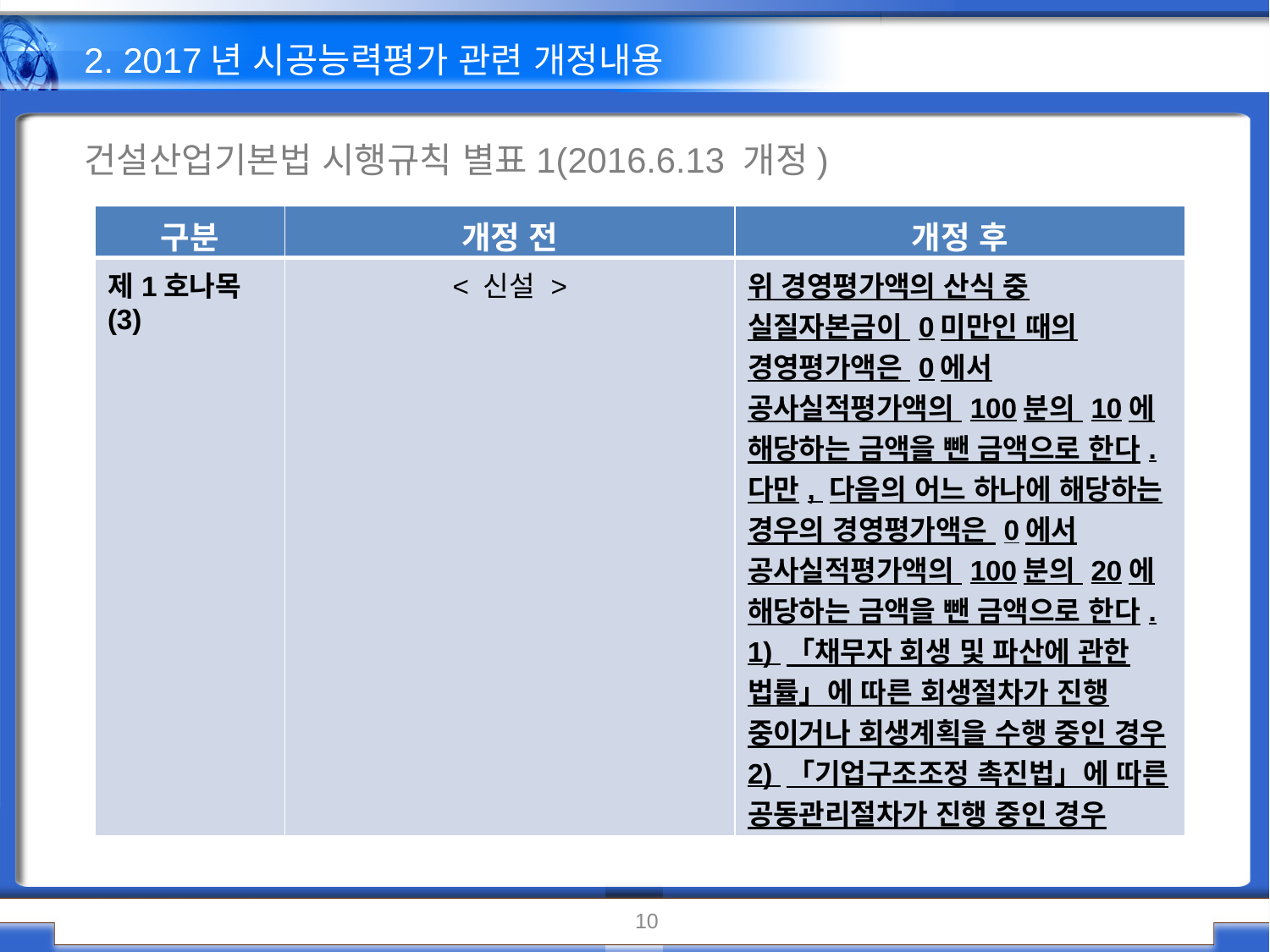

2. 2017년 시공능력평가 관련 개정내용
건설산업기본법 시행규칙 별표1(2016.6.13 개정)
| 구분 | 개정 전 | 개정 후 |
| --- | --- | --- |
| 제1호나목 (3) | < 신설 > | 위 경영평가액의 산식 중 실질자본금이 0미만인 때의 경영평가액은 0에서 공사실적평가액의 100분의 10에 해당하는 금액을 뺀 금액으로 한다. 다만, 다음의 어느 하나에 해당하는 경우의 경영평가액은 0에서 공사실적평가액의 100분의 20에 해당하는 금액을 뺀 금액으로 한다. 1) 「채무자 회생 및 파산에 관한 법률」에 따른 회생절차가 진행 중이거나 회생계획을 수행 중인 경우 2) 「기업구조조정 촉진법」에 따른 공동관리절차가 진행 중인 경우 |
10